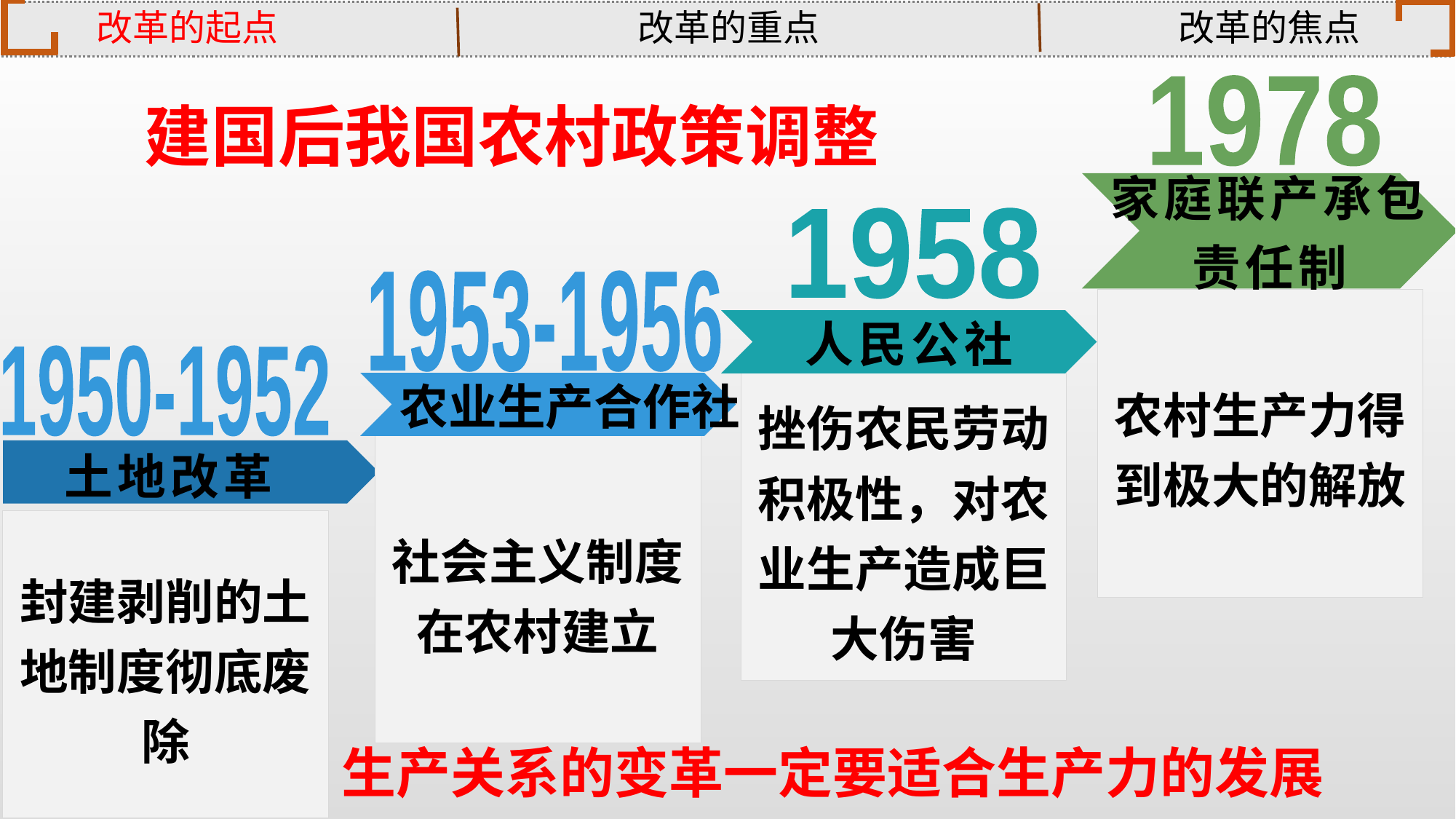

改革的起点
改革的重点
改革的焦点

1978
    建国后我国农村政策调整
家庭联产承包责任制

1958
1953-1956
农村生产力得到极大的解放
人民公社

1950-1952
农业生产合作社
挫伤农民劳动积极性，对农业生产造成巨大伤害

土地改革
社会主义制度在农村建立

封建剥削的土地制度彻底废除
生产关系的变革一定要适合生产力的发展